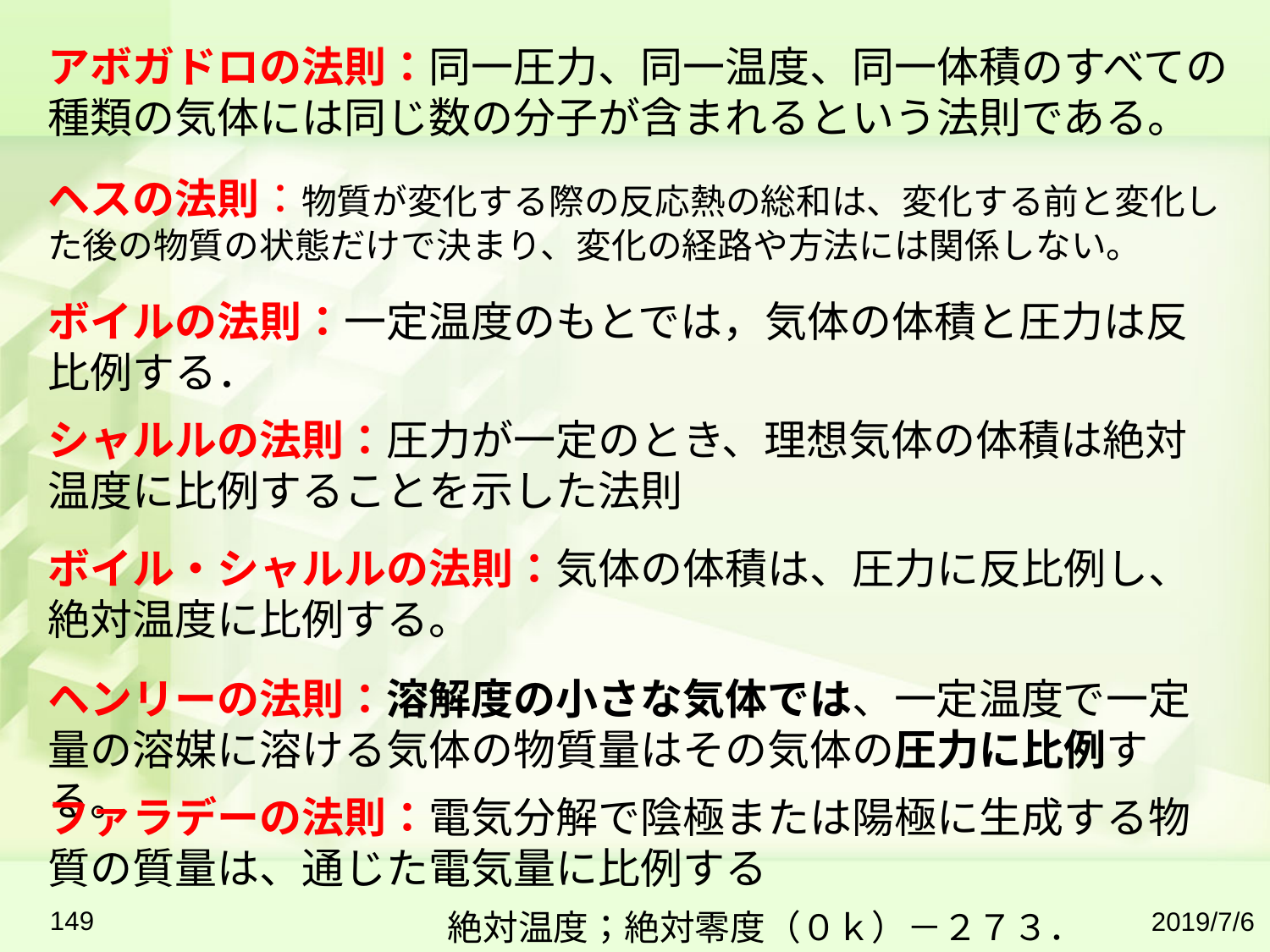

アボガドロの法則：同一圧力、同一温度、同一体積のすべての種類の気体には同じ数の分子が含まれるという法則である。
ヘスの法則：物質が変化する際の反応熱の総和は、変化する前と変化した後の物質の状態だけで決まり、変化の経路や方法には関係しない。
ボイルの法則：一定温度のもとでは，気体の体積と圧力は反比例する．
シャルルの法則：圧力が一定のとき、理想気体の体積は絶対温度に比例することを示した法則
ボイル・シャルルの法則：気体の体積は、圧力に反比例し、絶対温度に比例する。
ヘンリーの法則：溶解度の小さな気体では、一定温度で一定量の溶媒に溶ける気体の物質量はその気体の圧力に比例する。

ファラデーの法則：電気分解で陰極または陽極に生成する物質の質量は、通じた電気量に比例する
絶対温度；絶対零度（０ｋ）－２７３．１５℃
149
2019/7/6